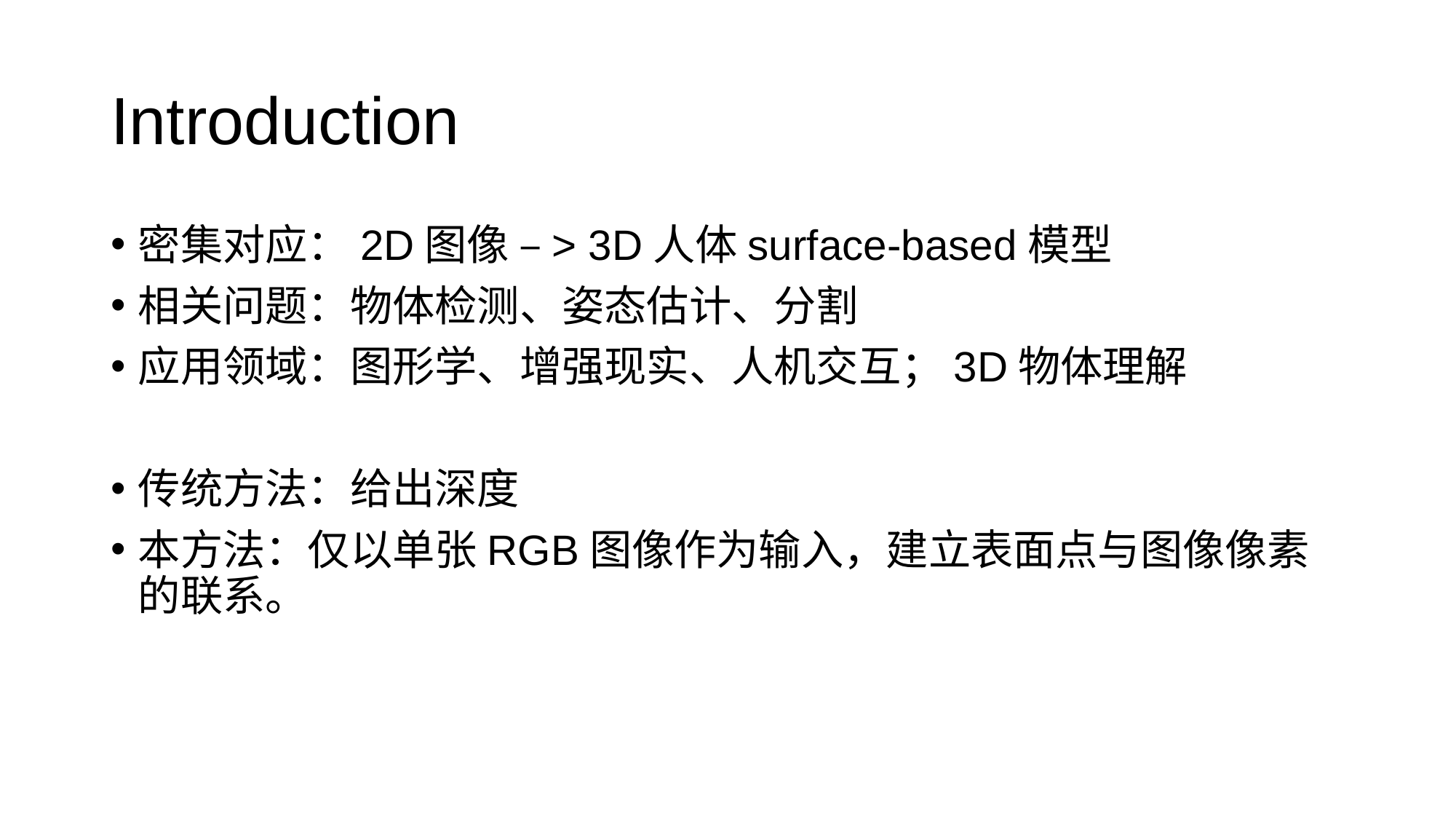

# Introduction
密集对应：2D图像 –> 3D人体surface-based模型
相关问题：物体检测、姿态估计、分割
应用领域：图形学、增强现实、人机交互；3D物体理解

传统方法：给出深度
本方法：仅以单张RGB图像作为输入，建立表面点与图像像素的联系。